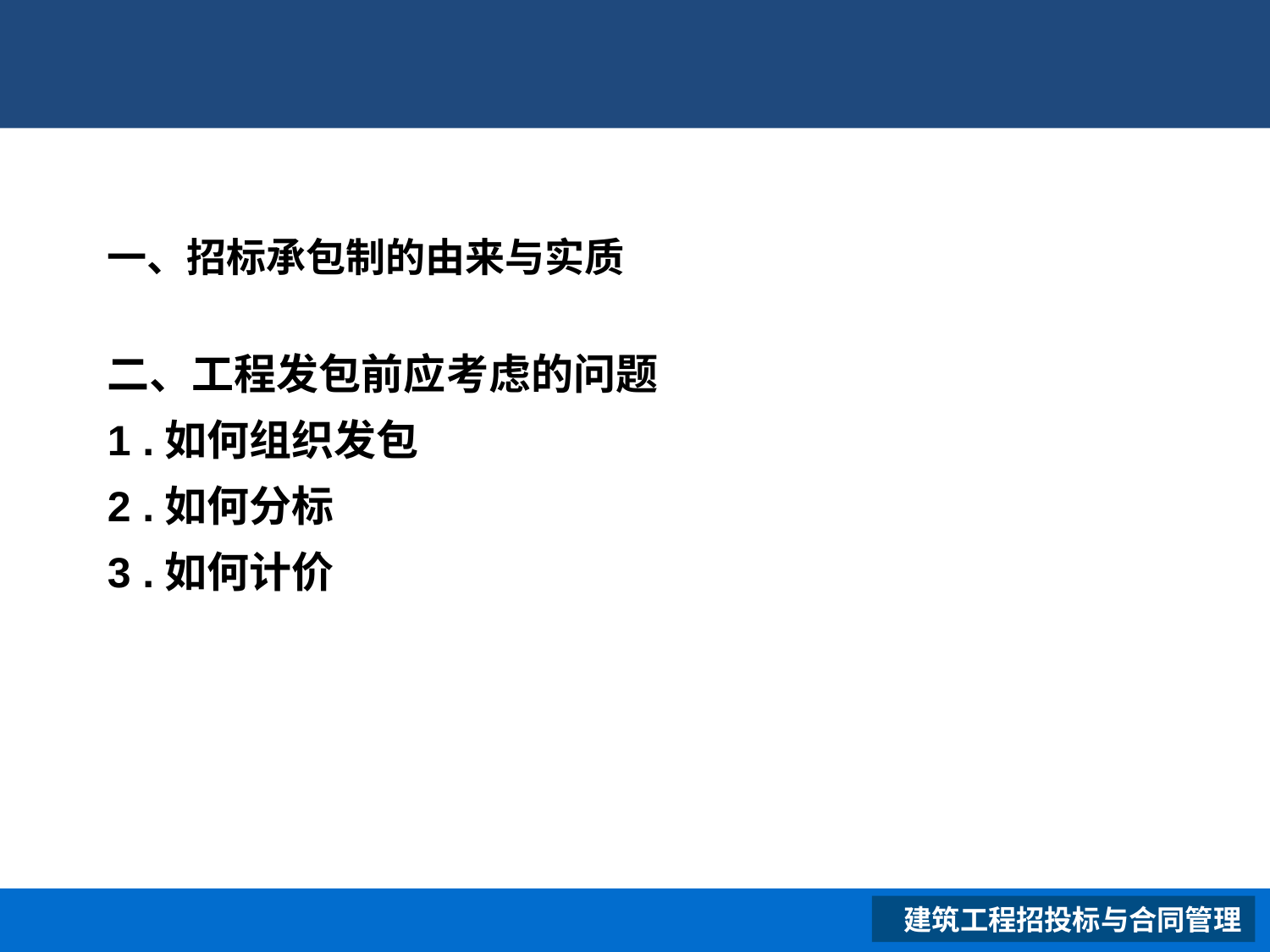

# 一、招标承包制的由来与实质
二、工程发包前应考虑的问题
1 .如何组织发包
2 .如何分标
3 .如何计价

  建筑工程招投标与合同管理
XXXXXXXXXXXXXXXXXX